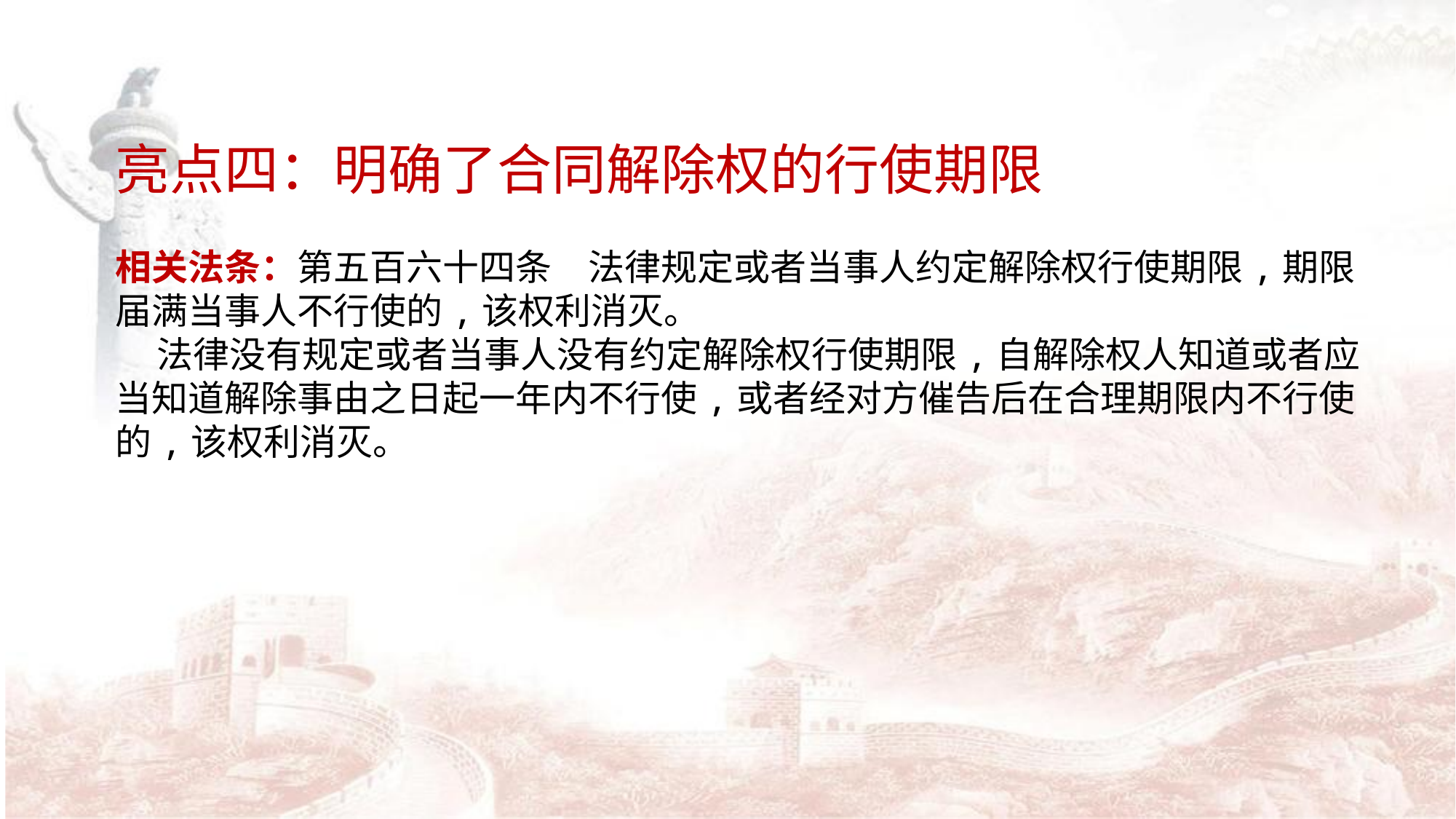

亮点四：明确了合同解除权的行使期限

相关法条：第五百六十四条　法律规定或者当事人约定解除权行使期限,期限届满当事人不行使的,该权利消灭。
    法律没有规定或者当事人没有约定解除权行使期限,自解除权人知道或者应当知道解除事由之日起一年内不行使,或者经对方催告后在合理期限内不行使的,该权利消灭。